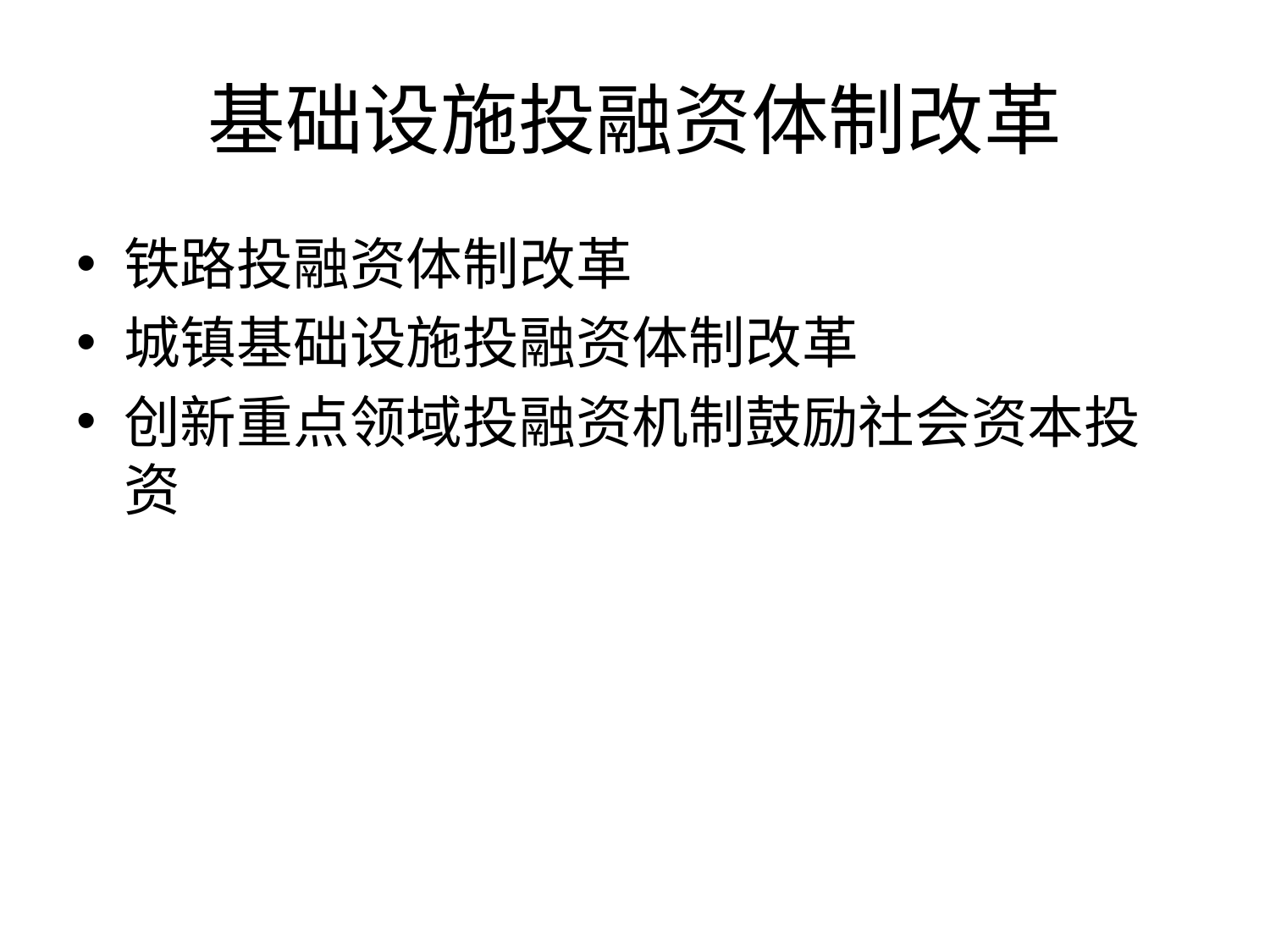

# 基础设施投融资体制改革
铁路投融资体制改革
城镇基础设施投融资体制改革
创新重点领域投融资机制鼓励社会资本投资